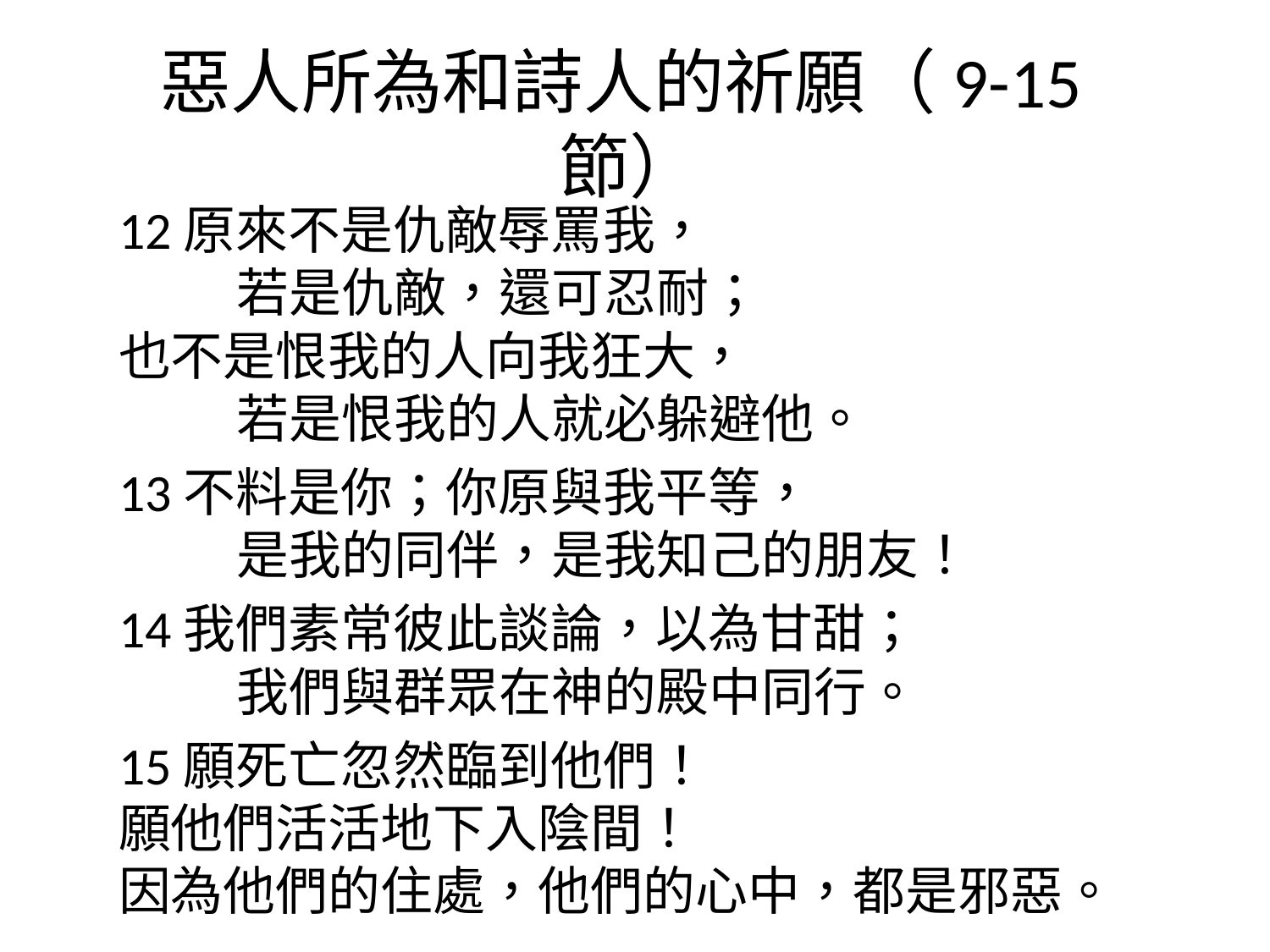

# 惡人所為和詩人的祈願（9-15節）
12原來不是仇敵辱罵我，
 	若是仇敵，還可忍耐；
也不是恨我的人向我狂大，
 	若是恨我的人就必躲避他。
13不料是你；你原與我平等，
 	是我的同伴，是我知己的朋友！
14我們素常彼此談論，以為甘甜；
 	我們與群眾在神的殿中同行。
15願死亡忽然臨到他們！
願他們活活地下入陰間！
因為他們的住處，他們的心中，都是邪惡。